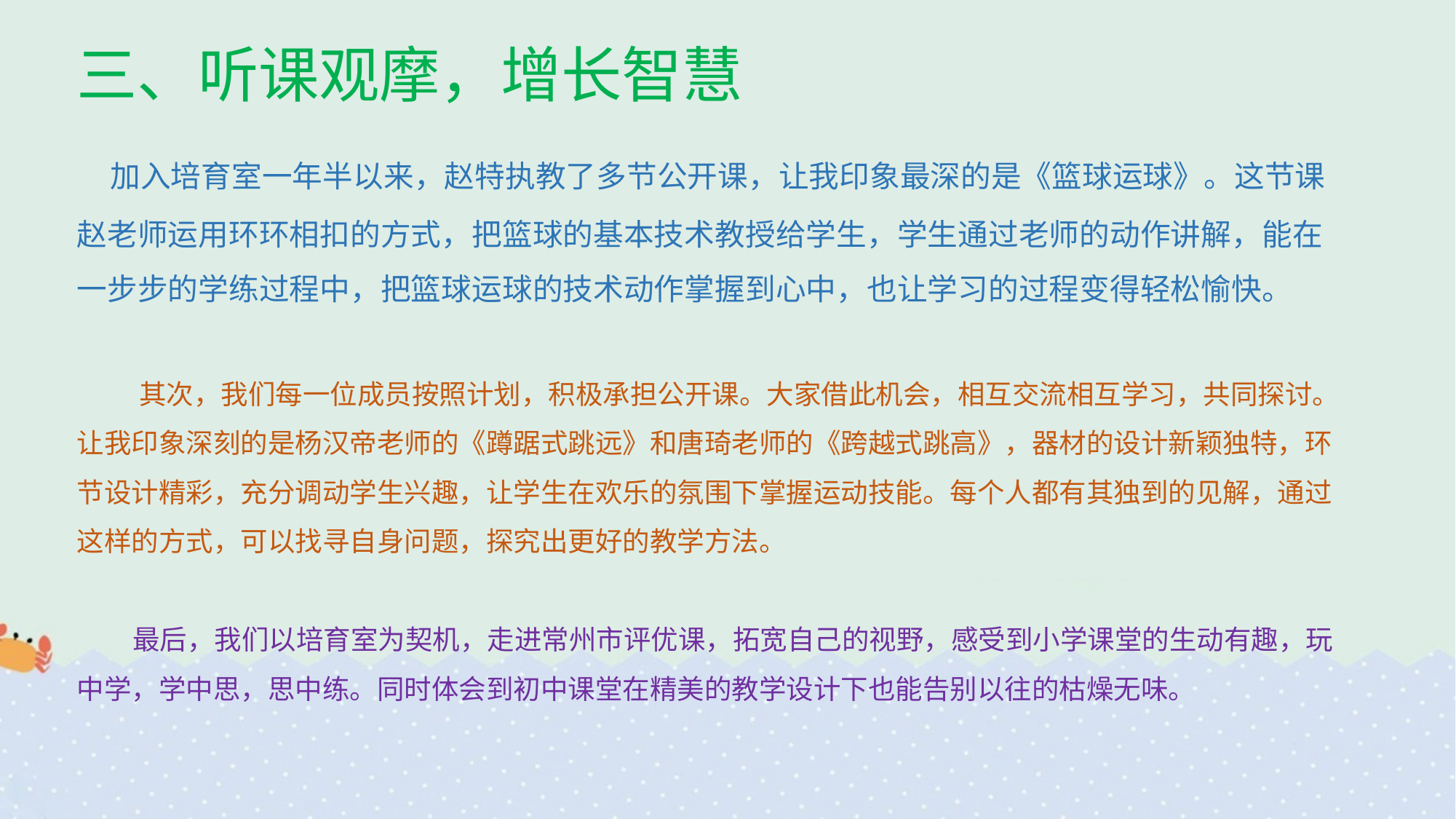

三、听课观摩，增长智慧
  加入培育室一年半以来，赵特执教了多节公开课，让我印象最深的是《篮球运球》。这节课赵老师运用环环相扣的方式，把篮球的基本技术教授给学生，学生通过老师的动作讲解，能在一步步的学练过程中，把篮球运球的技术动作掌握到心中，也让学习的过程变得轻松愉快。

         其次，我们每一位成员按照计划，积极承担公开课。大家借此机会，相互交流相互学习，共同探讨。让我印象深刻的是杨汉帝老师的《蹲踞式跳远》和唐琦老师的《跨越式跳高》，器材的设计新颖独特，环节设计精彩，充分调动学生兴趣，让学生在欢乐的氛围下掌握运动技能。每个人都有其独到的见解，通过这样的方式，可以找寻自身问题，探究出更好的教学方法。

        最后，我们以培育室为契机，走进常州市评优课，拓宽自己的视野，感受到小学课堂的生动有趣，玩中学，学中思，思中练。同时体会到初中课堂在精美的教学设计下也能告别以往的枯燥无味。